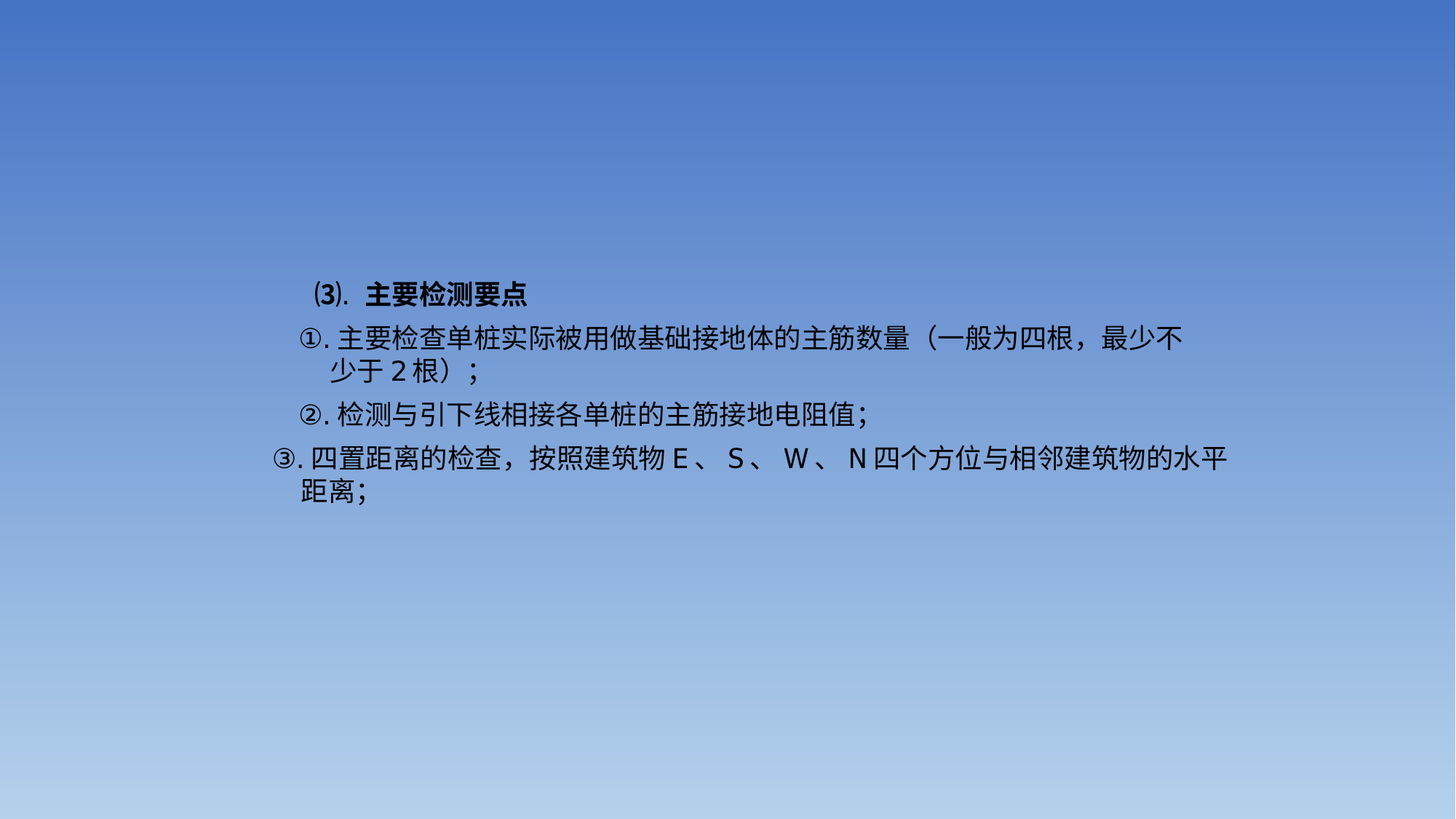

#

⑶. 主要检测要点
①.主要检查单桩实际被用做基础接地体的主筋数量（一般为四根，最少不
    少于2根）；
②.检测与引下线相接各单桩的主筋接地电阻值；
 ③.四置距离的检查，按照建筑物E、S、W、N四个方位与相邻建筑物的水平
     距离；